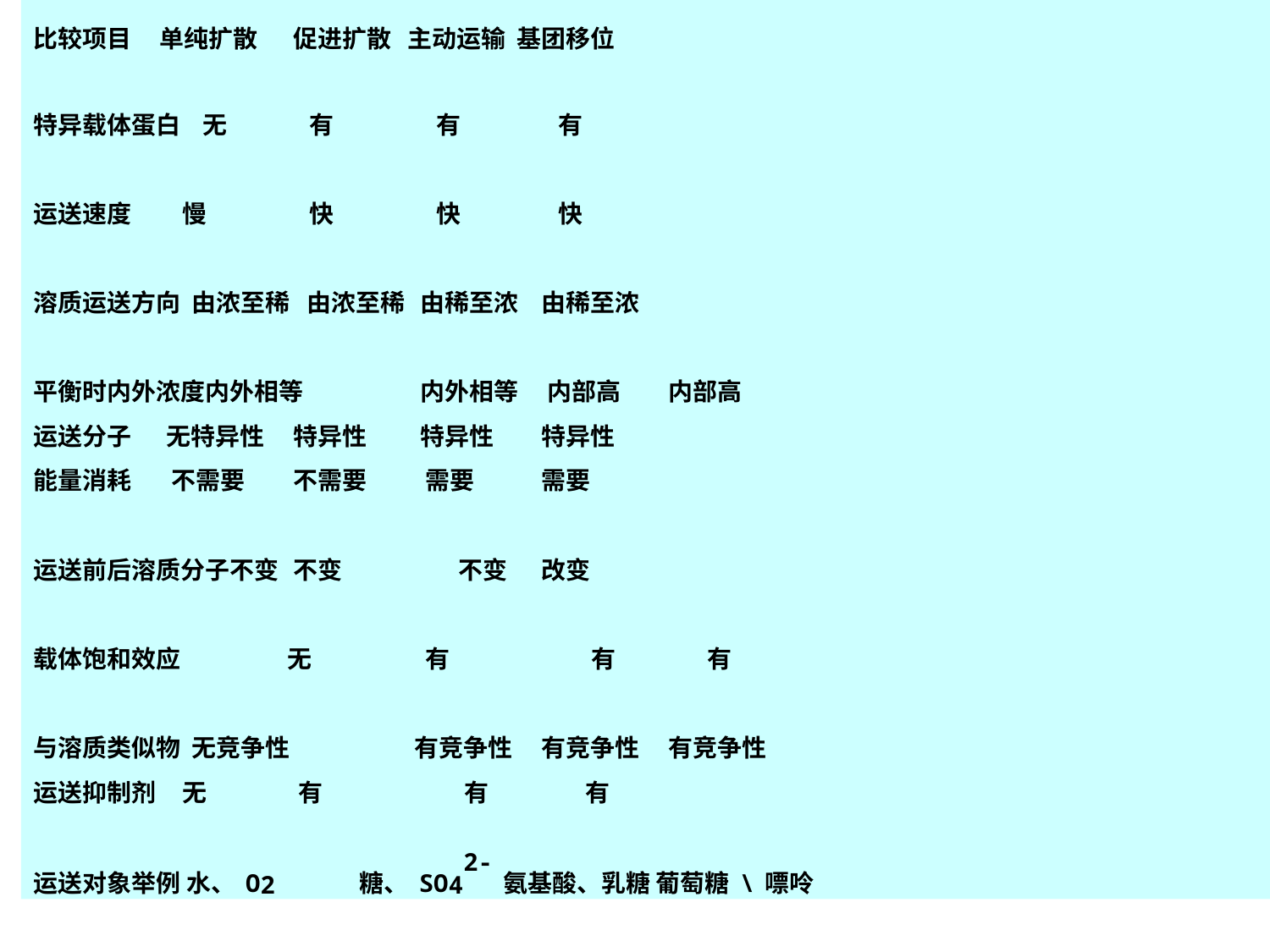

比较项目     单纯扩散	 促进扩散   主动运输  基团移位

特异载体蛋白    无	    有	    有	   有

运送速度	    慢	    快	    快	   快

溶质运送方向  由浓至稀   由浓至稀	 由稀至浓	由稀至浓

平衡时内外浓度内外相等	 内外相等	 内部高	内部高
运送分子	 无特异性	 特异性	 特异性	特异性
能量消耗	  不需要	 不需要	  需要	需要

运送前后溶质分子不变	 不变	        不变	改变

载体饱和效应	无	  有	         有	       有

与溶质类似物  无竞争性	有竞争性	有竞争性	有竞争性
运送抑制剂	    无	  有	         有	        有

运送对象举例 水、O2     糖、SO42-氨基酸、乳糖 葡萄糖\嘌呤